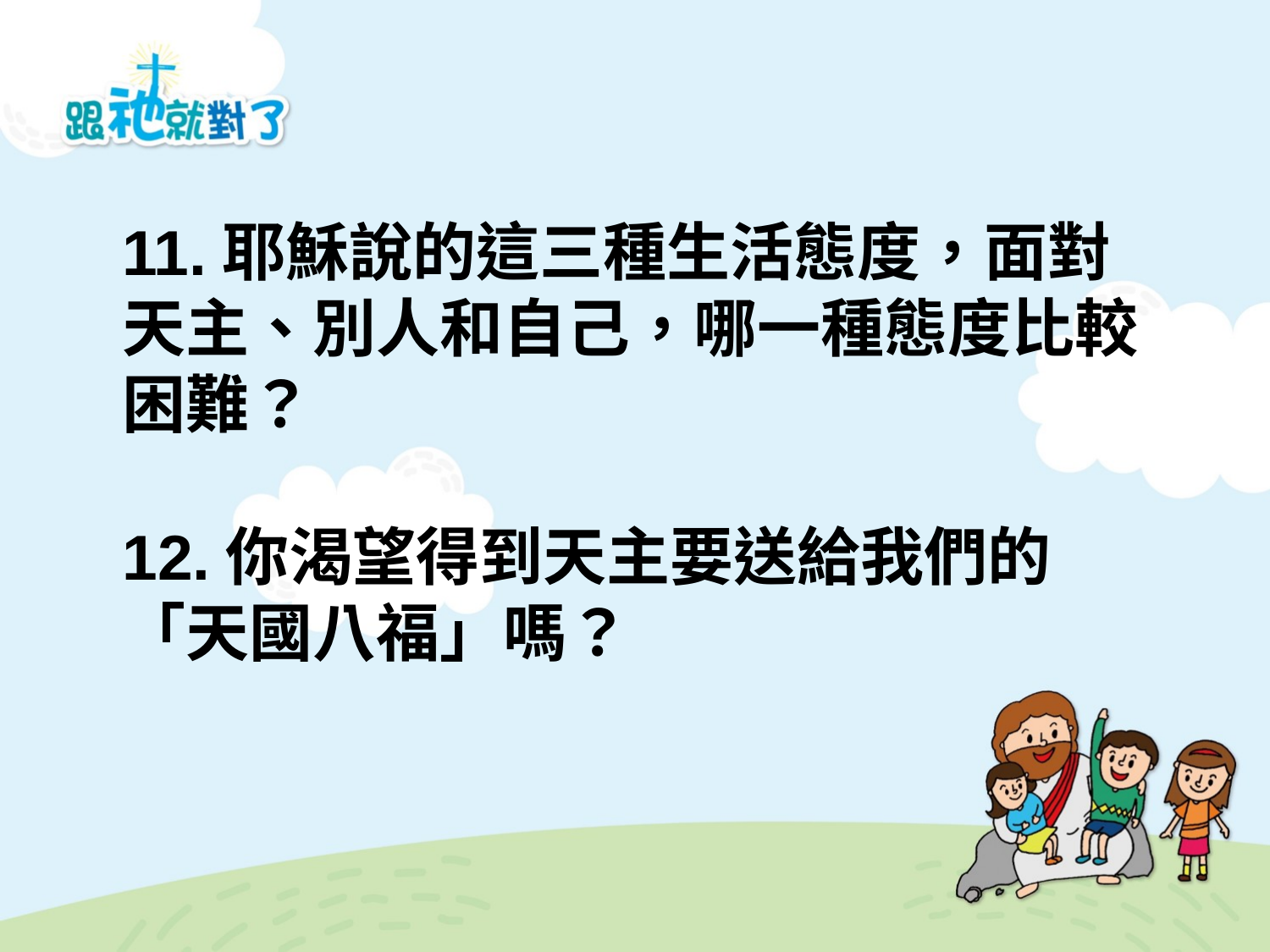

11.耶穌說的這三種生活態度，面對天主、別人和自己，哪一種態度比較困難？

12.你渴望得到天主要送給我們的「天國八福」嗎？